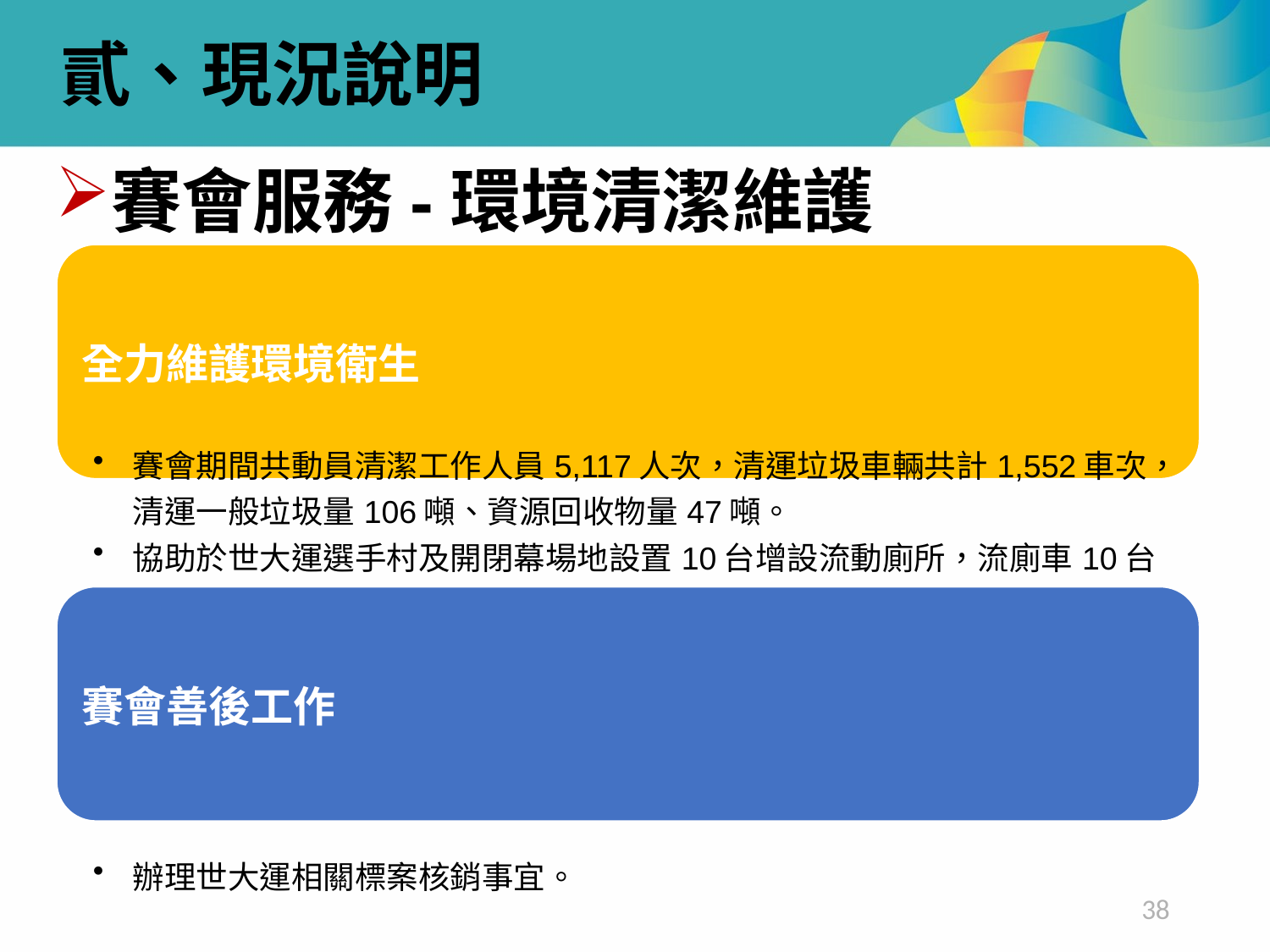

貳、現況說明
賽會服務-環境清潔維護

全力維護環境衛生
賽會期間共動員清潔工作人員5,117人次，清運垃圾車輛共計1,552車次，清運一般垃圾量106噸、資源回收物量47噸。
賽會善後工作
辦理世大運相關標案核銷事宜。
協助於世大運選手村及開閉幕場地設置10台增設流動廁所，流廁車10台及租賃簡易式流廁115座。
38